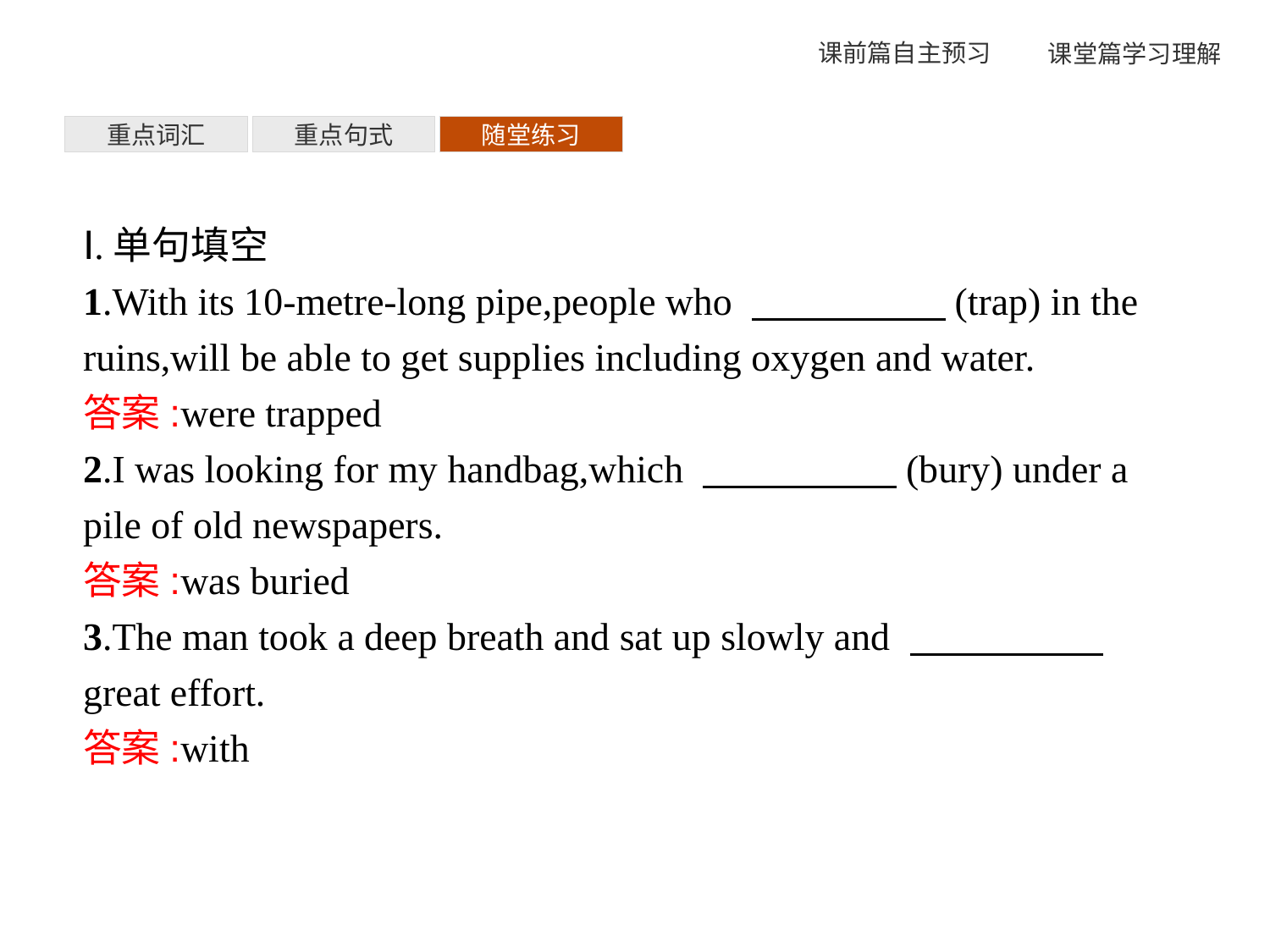

重点词汇
重点句式
随堂练习
Ⅰ.单句填空
1.With its 10-metre-long pipe,people who 　　　　　(trap) in the ruins,will be able to get supplies including oxygen and water.
答案:were trapped
2.I was looking for my handbag,which 　　　　　(bury) under a pile of old newspapers.
答案:was buried
3.The man took a deep breath and sat up slowly and 　　　　　great effort.
答案:with